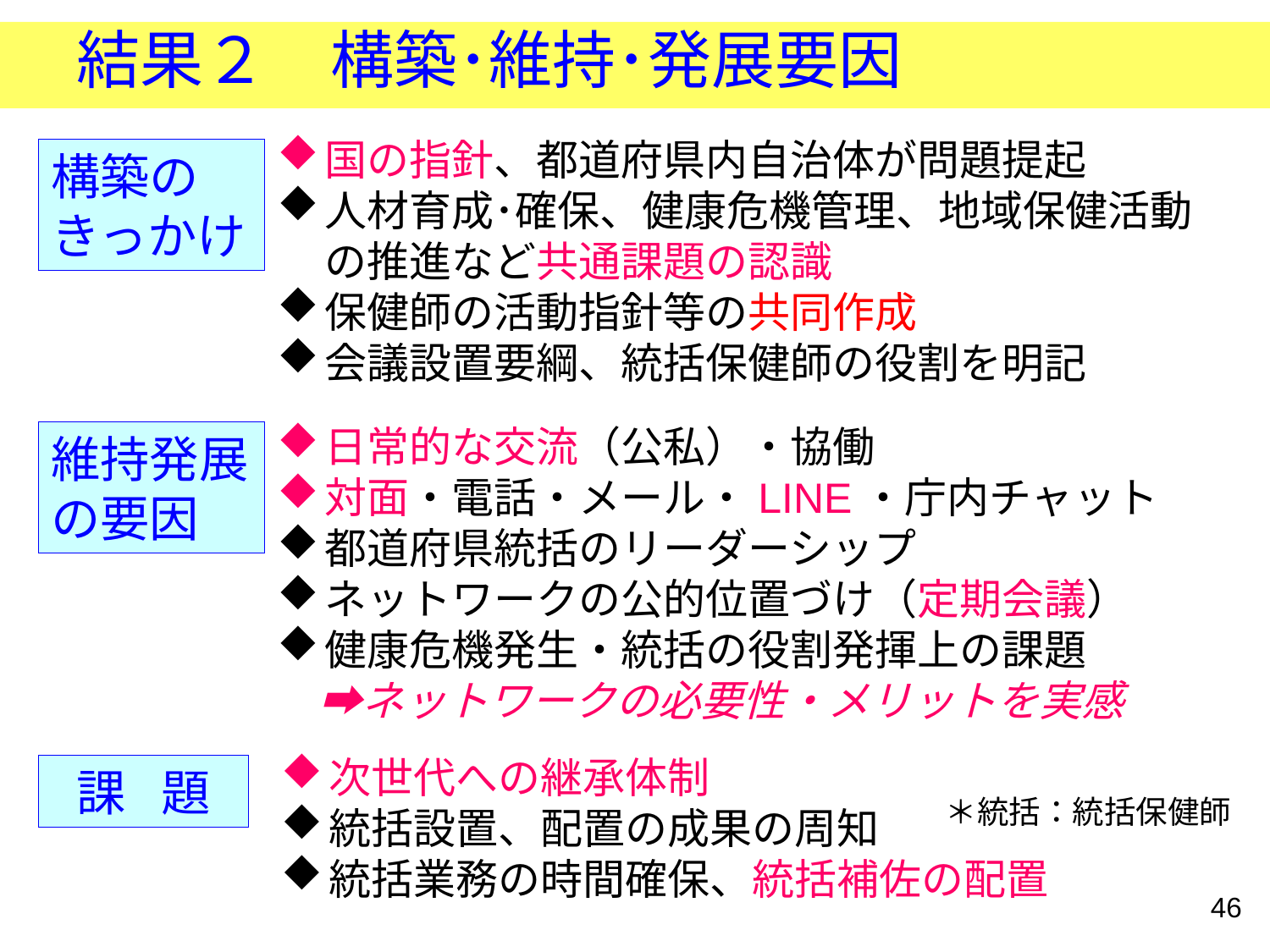

# 結果２　構築･維持･発展要因
国の指針、都道府県内自治体が問題提起
人材育成･確保、健康危機管理、地域保健活動の推進など共通課題の認識
保健師の活動指針等の共同作成
会議設置要綱、統括保健師の役割を明記
構築のきっかけ
日常的な交流（公私）・協働
対面・電話・メール・LINE・庁内チャット
都道府県統括のリーダーシップ
ネットワークの公的位置づけ（定期会議）
健康危機発生・統括の役割発揮上の課題
　➡ネットワークの必要性・メリットを実感
維持発展の要因
次世代への継承体制
統括設置、配置の成果の周知
統括業務の時間確保、統括補佐の配置
課　題
＊統括：統括保健師
46